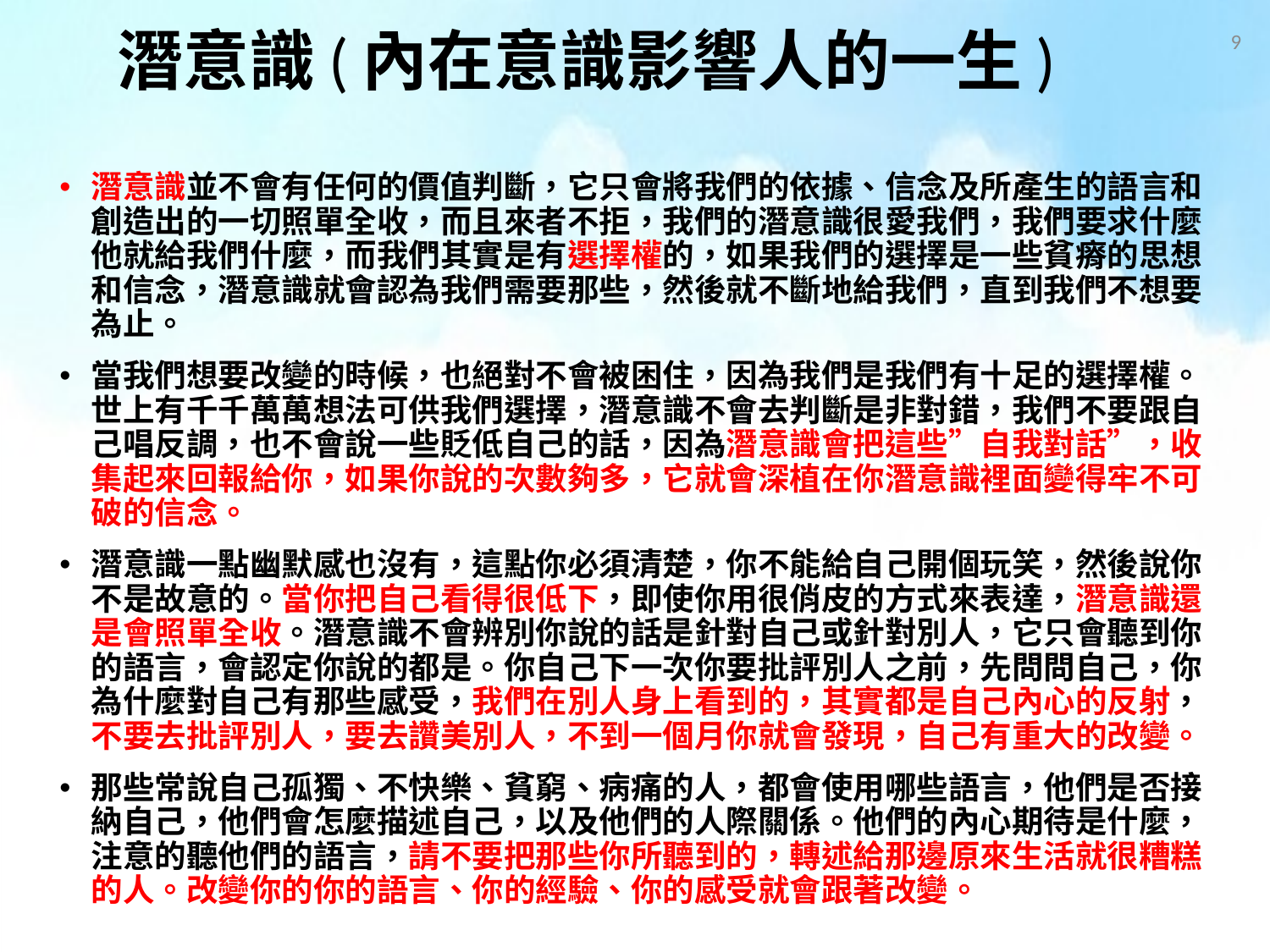

9
# 潛意識(內在意識影響人的一生)
潛意識並不會有任何的價值判斷，它只會將我們的依據、信念及所產生的語言和創造出的一切照單全收，而且來者不拒，我們的潛意識很愛我們，我們要求什麼他就給我們什麼，而我們其實是有選擇權的，如果我們的選擇是一些貧瘠的思想和信念，潛意識就會認為我們需要那些，然後就不斷地給我們，直到我們不想要為止。
當我們想要改變的時候，也絕對不會被困住，因為我們是我們有十足的選擇權。世上有千千萬萬想法可供我們選擇，潛意識不會去判斷是非對錯，我們不要跟自己唱反調，也不會說一些貶低自己的話，因為潛意識會把這些”自我對話”，收集起來回報給你，如果你說的次數夠多，它就會深植在你潛意識裡面變得牢不可破的信念。
潛意識一點幽默感也沒有，這點你必須清楚，你不能給自己開個玩笑，然後說你不是故意的。當你把自己看得很低下，即使你用很俏皮的方式來表達，潛意識還是會照單全收。潛意識不會辨別你說的話是針對自己或針對別人，它只會聽到你的語言，會認定你說的都是。你自己下一次你要批評別人之前，先問問自己，你為什麼對自己有那些感受，我們在別人身上看到的，其實都是自己內心的反射，不要去批評別人，要去讚美別人，不到一個月你就會發現，自己有重大的改變。
那些常說自己孤獨、不快樂、貧窮、病痛的人，都會使用哪些語言，他們是否接納自己，他們會怎麼描述自己，以及他們的人際關係。他們的內心期待是什麼，注意的聽他們的語言，請不要把那些你所聽到的，轉述給那邊原來生活就很糟糕的人。改變你的你的語言、你的經驗、你的感受就會跟著改變。